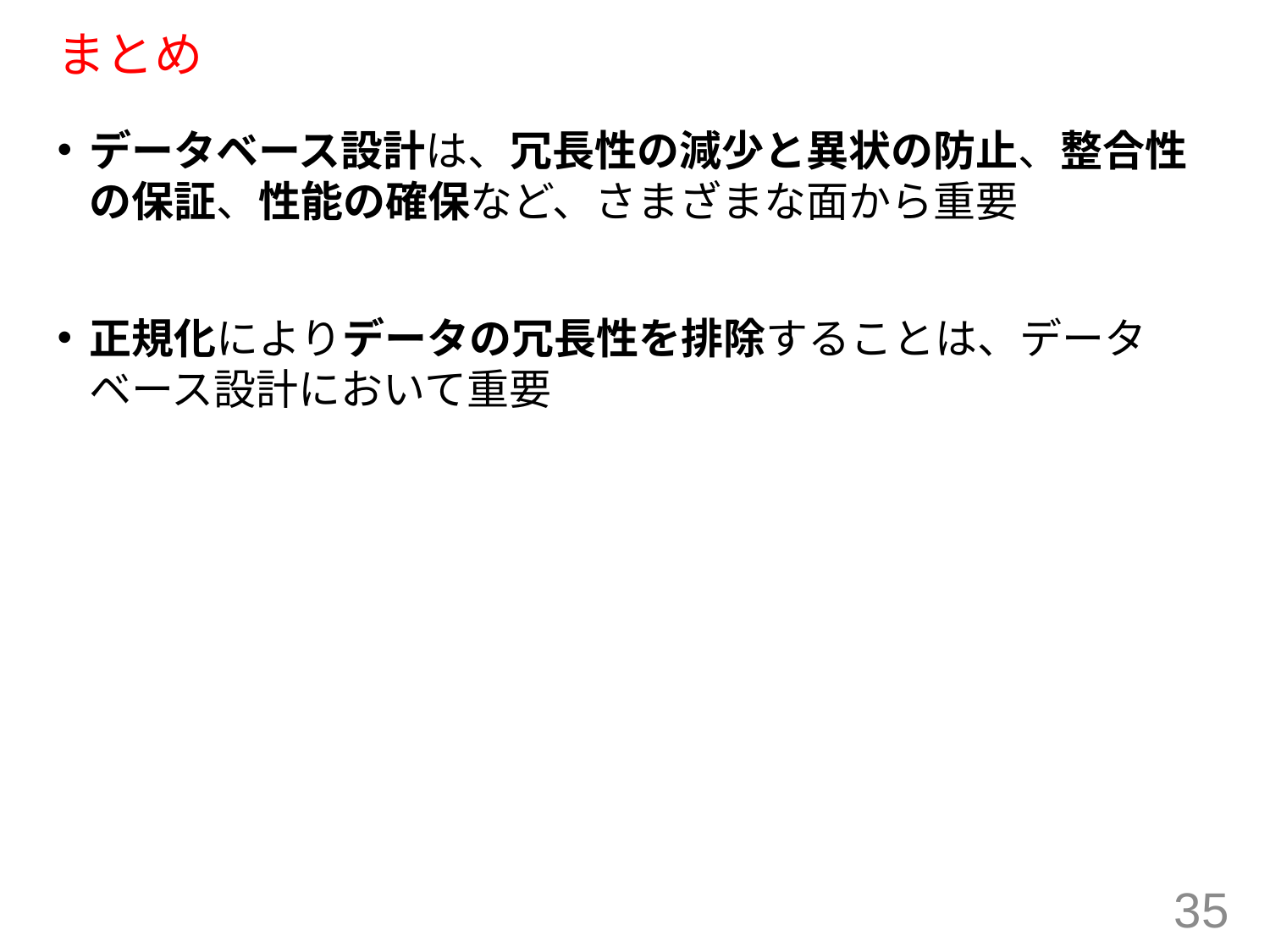

# まとめ
データベース設計は、冗長性の減少と異状の防止、整合性の保証、性能の確保など、さまざまな面から重要

正規化によりデータの冗長性を排除することは、データベース設計において重要
35